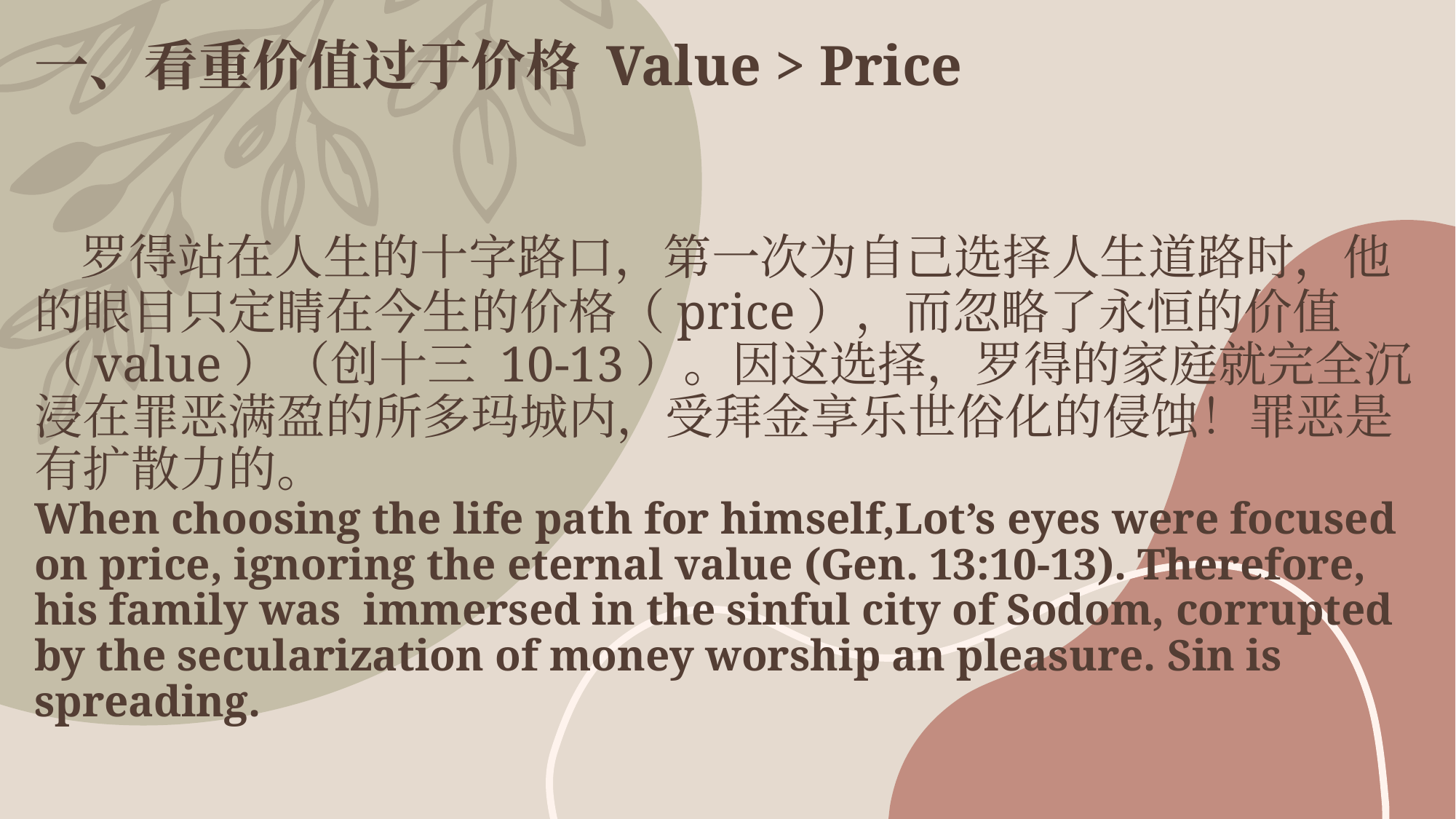

# 一、看重价值过于价格 Value > Price 罗得站在人生的十字路口，第一次为自己选择人生道路时，他的眼目只定睛在今生的价格（price），而忽略了永恒的价值（value）（创十三 10-13）。因这选择，罗得的家庭就完全沉浸在罪恶满盈的所多玛城内，受拜金享乐世俗化的侵蚀！罪恶是有扩散力的。 When choosing the life path for himself,Lot’s eyes were focused on price, ignoring the eternal value (Gen. 13:10-13). Therefore, his family was  immersed in the sinful city of Sodom, corrupted by the secularization of money worship an pleasure. Sin is spreading.